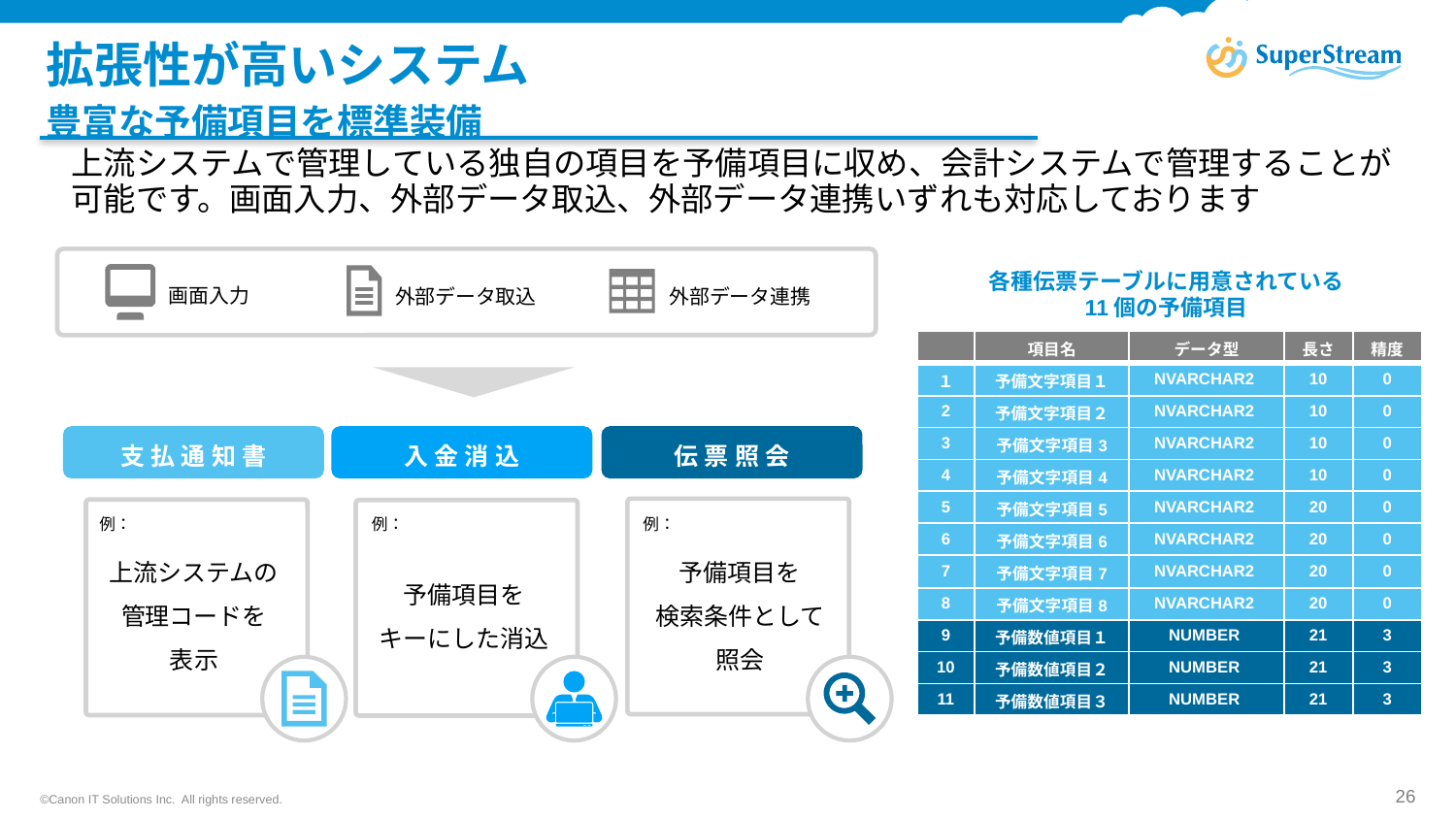

# 拡張性が高いシステム
豊富な予備項目を標準装備
上流システムで管理している独自の項目を予備項目に収め、会計システムで管理することが可能です。画面入力、外部データ取込、外部データ連携いずれも対応しております

画面入力

外部データ取込

外部データ連携
各種伝票テーブルに用意されている
11個の予備項目
|  | 項目名 | データ型 | 長さ | 精度 |
| --- | --- | --- | --- | --- |
| １ | 予備文字項目１ | NVARCHAR2 | 10 | 0 |
| 2 | 予備文字項目２ | NVARCHAR2 | 10 | 0 |
| 3 | 予備文字項目3 | NVARCHAR2 | 10 | 0 |
| 4 | 予備文字項目4 | NVARCHAR2 | 10 | 0 |
| 5 | 予備文字項目5 | NVARCHAR2 | 20 | 0 |
| 6 | 予備文字項目6 | NVARCHAR2 | 20 | 0 |
| 7 | 予備文字項目7 | NVARCHAR2 | 20 | 0 |
| 8 | 予備文字項目8 | NVARCHAR2 | 20 | 0 |
| 9 | 予備数値項目１ | NUMBER | 21 | 3 |
| 10 | 予備数値項目２ | NUMBER | 21 | 3 |
| 11 | 予備数値項目３ | NUMBER | 21 | 3 |

支払通知書

上流システムの
管理コードを
表示

入金消込

予備項目を
キーにした消込

伝票照会

予備項目を
検索条件として照会

例：
例：
例：
©Canon IT Solutions Inc.  All rights reserved.
26